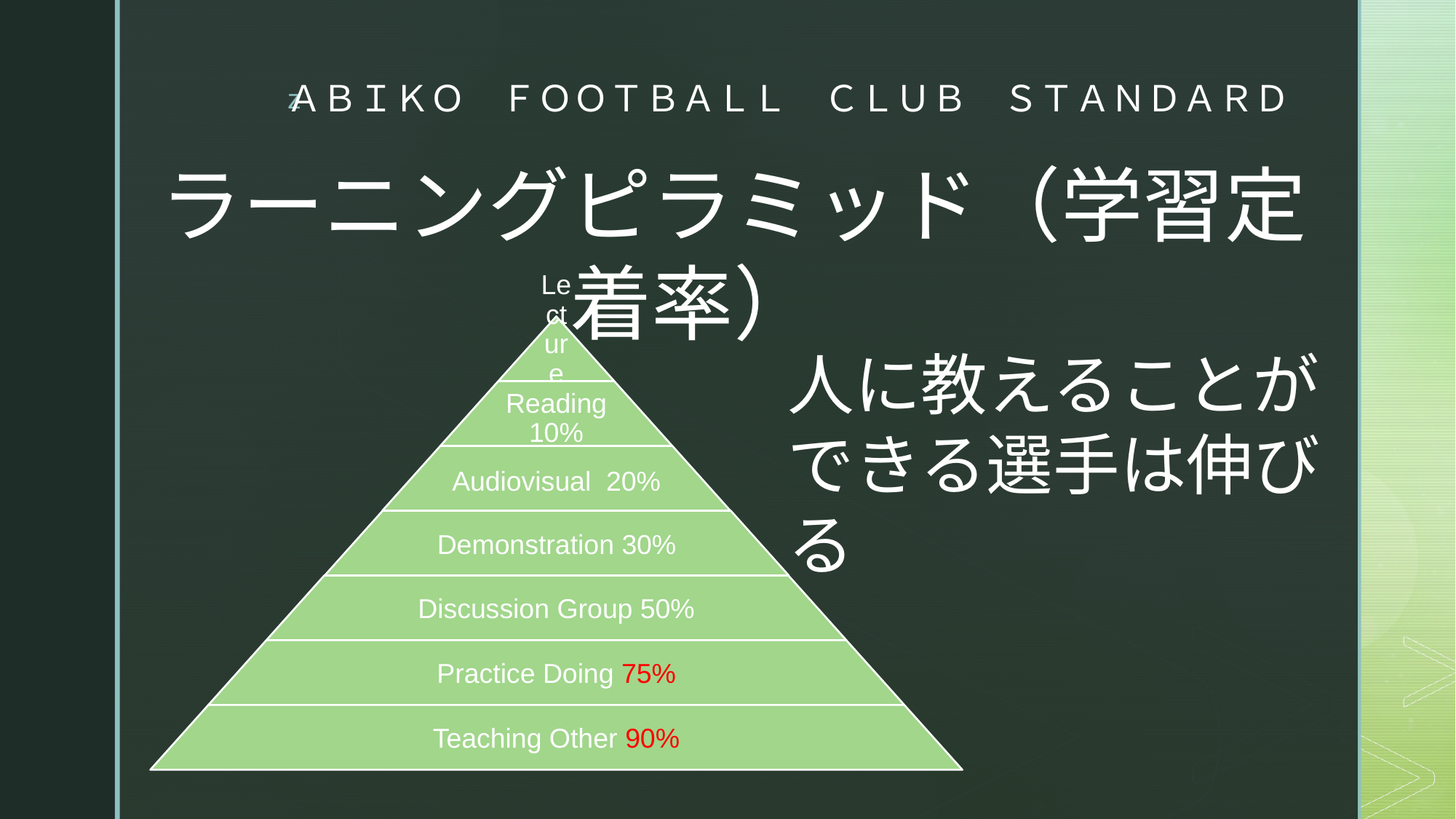

# ＡＢＩＫＯ　ＦＯＯＴＢＡＬＬ　ＣＬＵＢ　ＳＴＡＮＤＡＲＤ
人に教えることが
できる選手は伸びる
　ラーニングピラミッド（学習定着率）
Lecture 5%
Reading 10%
Audiovisual  20%
Demonstration 30%
Discussion Group 50%
Practice Doing 75%
Teaching Other 90%